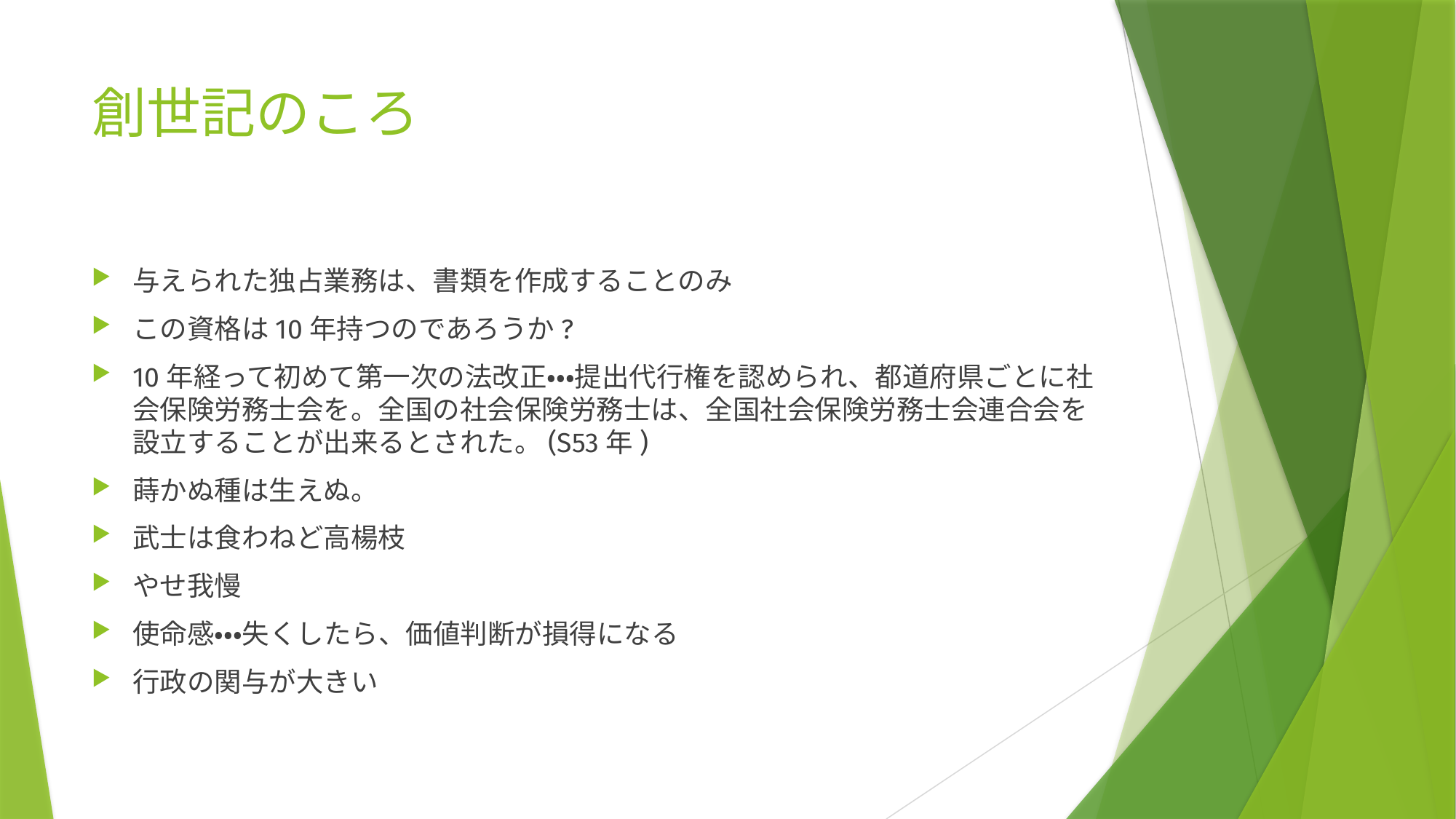

# 創世記のころ
与えられた独占業務は、書類を作成することのみ
この資格は10年持つのであろうか?
10年経って初めて第一次の法改正・・・提出代行権を認められ、都道府県ごとに社会保険労務士会を。全国の社会保険労務士は、全国社会保険労務士会連合会を設立することが出来るとされた。(S53年)
蒔かぬ種は生えぬ。
武士は食わねど高楊枝
やせ我慢
使命感・・・失くしたら、価値判断が損得になる
行政の関与が大きい